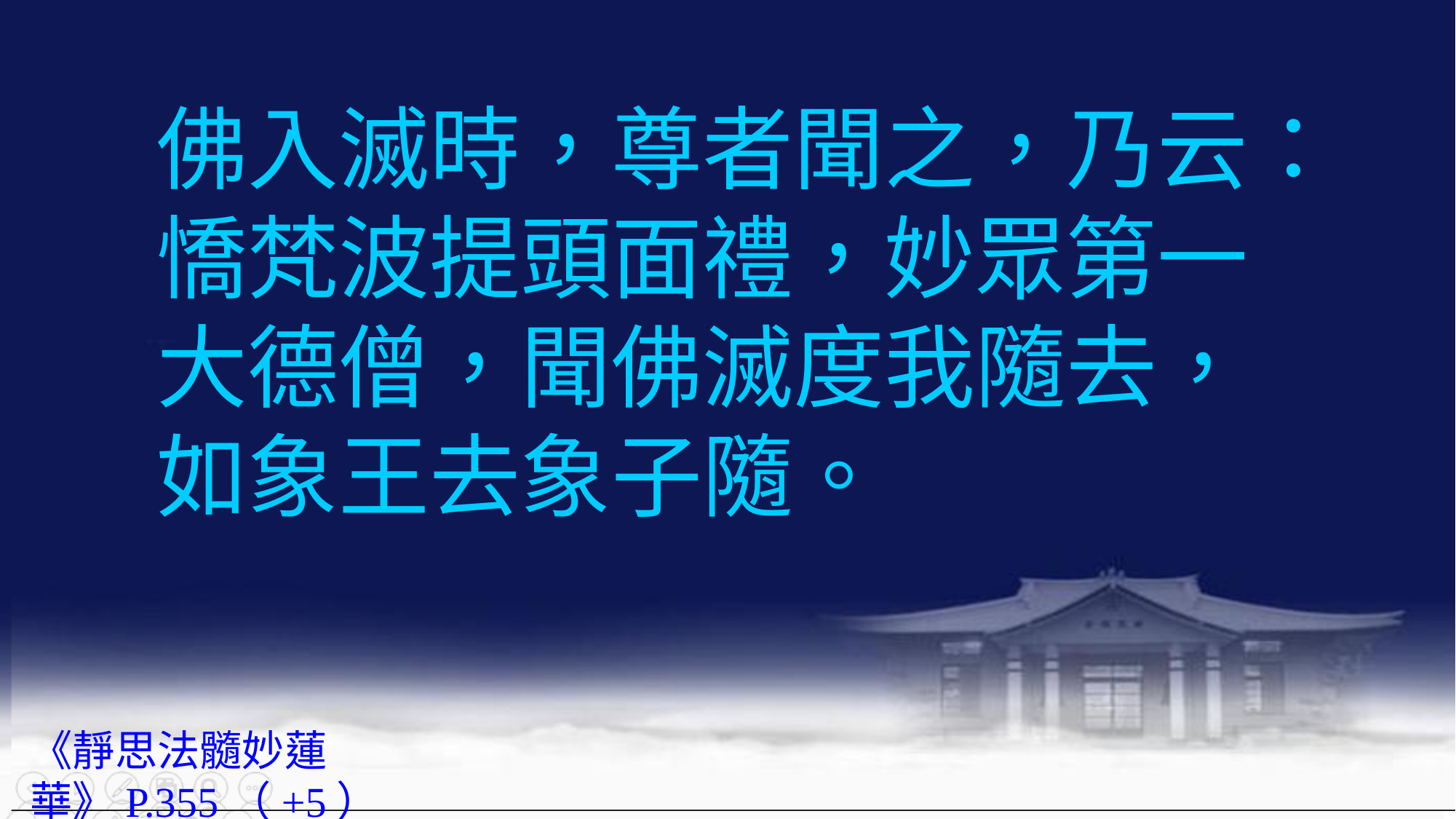

佛入滅時，尊者聞之，乃云：憍梵波提頭面禮，妙眾第一大德僧，聞佛滅度我隨去，如象王去象子隨。
《靜思法髓妙蓮華》P.355（+5）